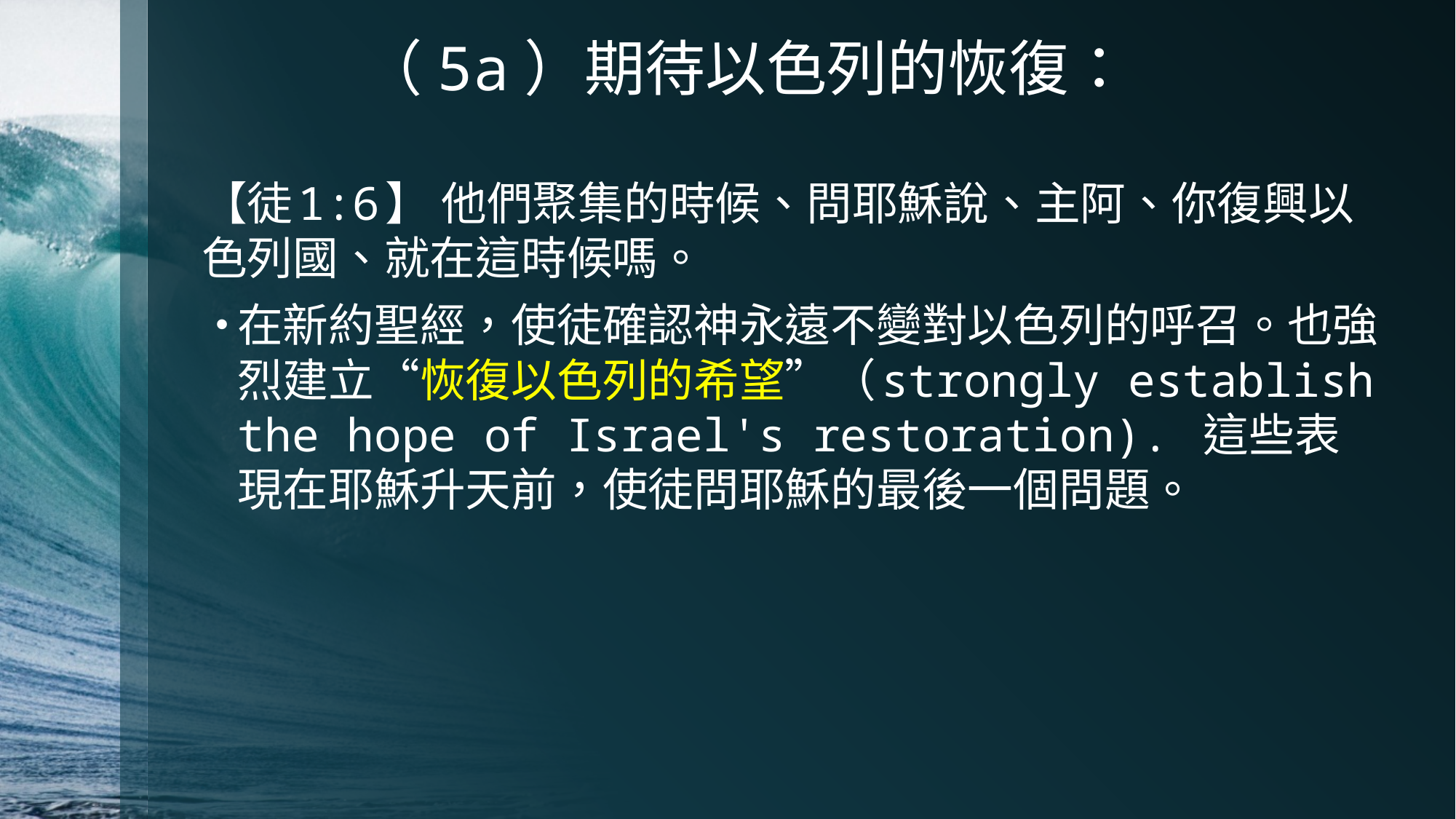

# （5a）期待以色列的恢復：
【徒1:6】 他們聚集的時候、問耶穌說、主阿、你復興以色列國、就在這時候嗎。
在新約聖經，使徒確認神永遠不變對以色列的呼召。也強烈建立“恢復以色列的希望”（strongly establish the hope of Israel's restoration). 這些表現在耶穌升天前，使徒問耶穌的最後一個問題。